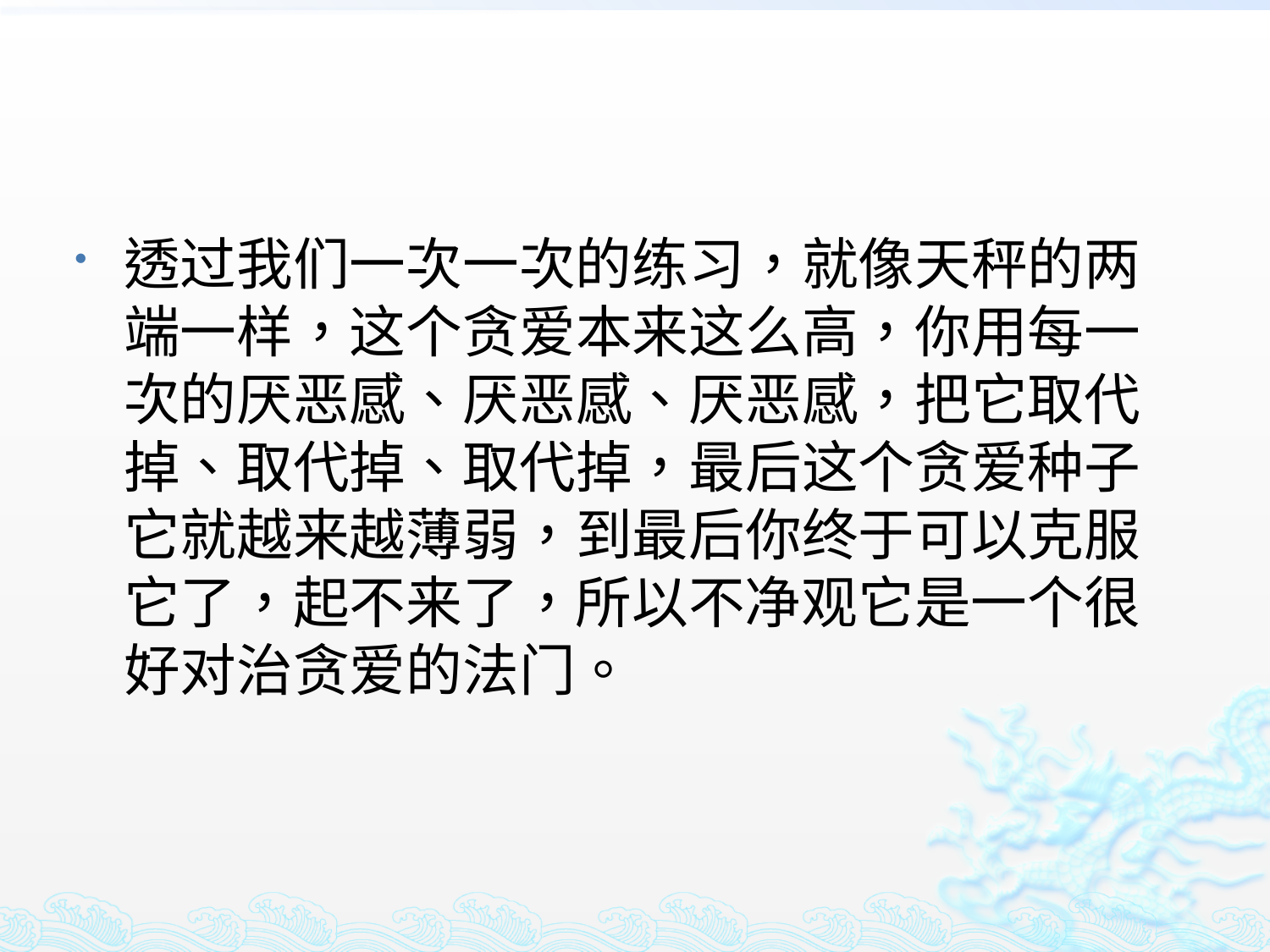

透过我们一次一次的练习，就像天秤的两端一样，这个贪爱本来这么高，你用每一次的厌恶感、厌恶感、厌恶感，把它取代掉、取代掉、取代掉，最后这个贪爱种子它就越来越薄弱，到最后你终于可以克服它了，起不来了，所以不净观它是一个很好对治贪爱的法门。